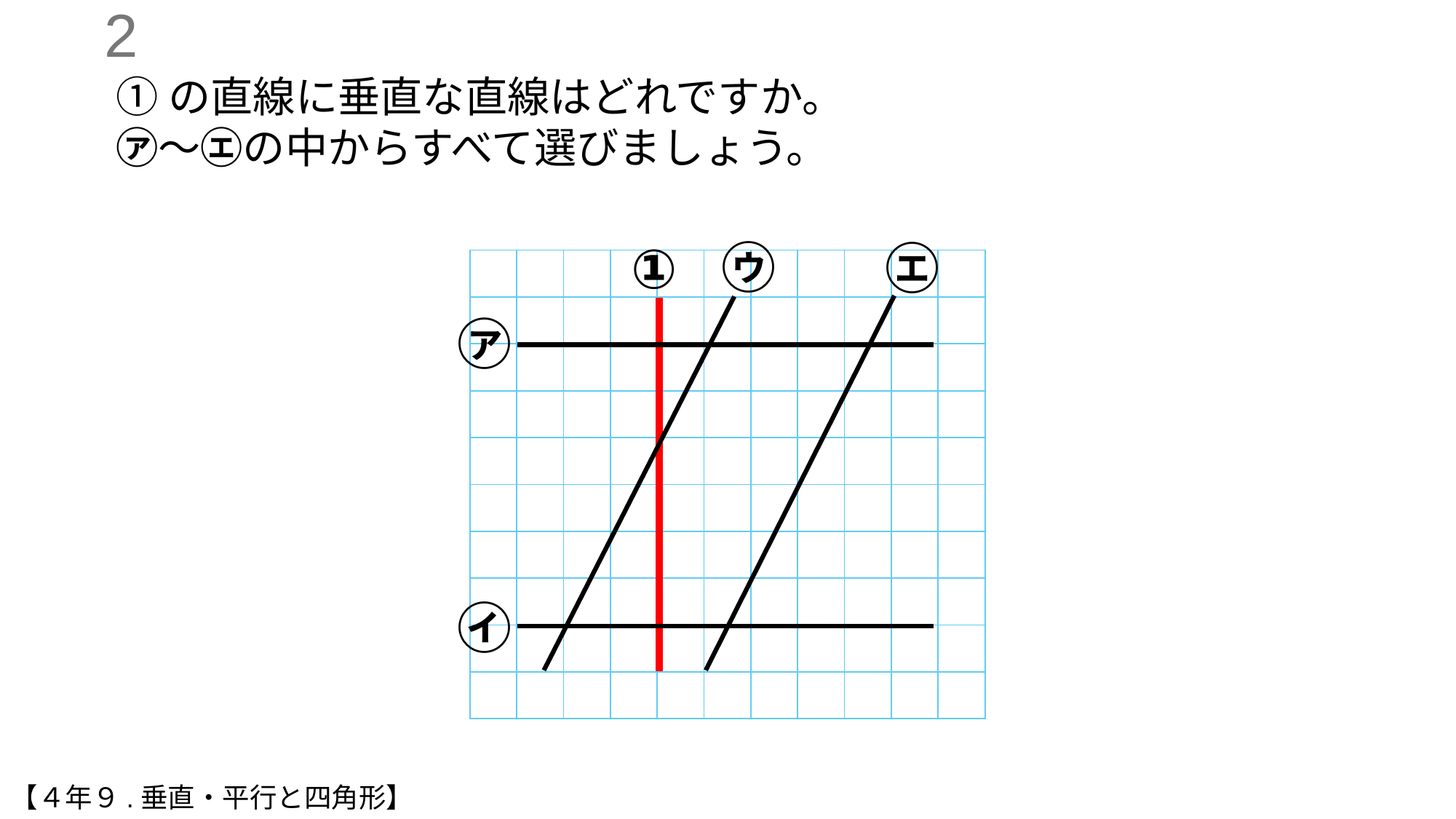

2
①の直線に垂直な直線はどれですか。
㋐～㋓の中からすべて選びましょう。
㋒
㋓
①
|  |  |  |  |  |  |  |  |  |  |  |
| --- | --- | --- | --- | --- | --- | --- | --- | --- | --- | --- |
|  |  |  |  |  |  |  |  |  |  |  |
|  |  |  |  |  |  |  |  |  |  |  |
|  |  |  |  |  |  |  |  |  |  |  |
|  |  |  |  |  |  |  |  |  |  |  |
|  |  |  |  |  |  |  |  |  |  |  |
|  |  |  |  |  |  |  |  |  |  |  |
|  |  |  |  |  |  |  |  |  |  |  |
|  |  |  |  |  |  |  |  |  |  |  |
|  |  |  |  |  |  |  |  |  |  |  |
㋐
㋑
【４年９.垂直・平行と四角形】